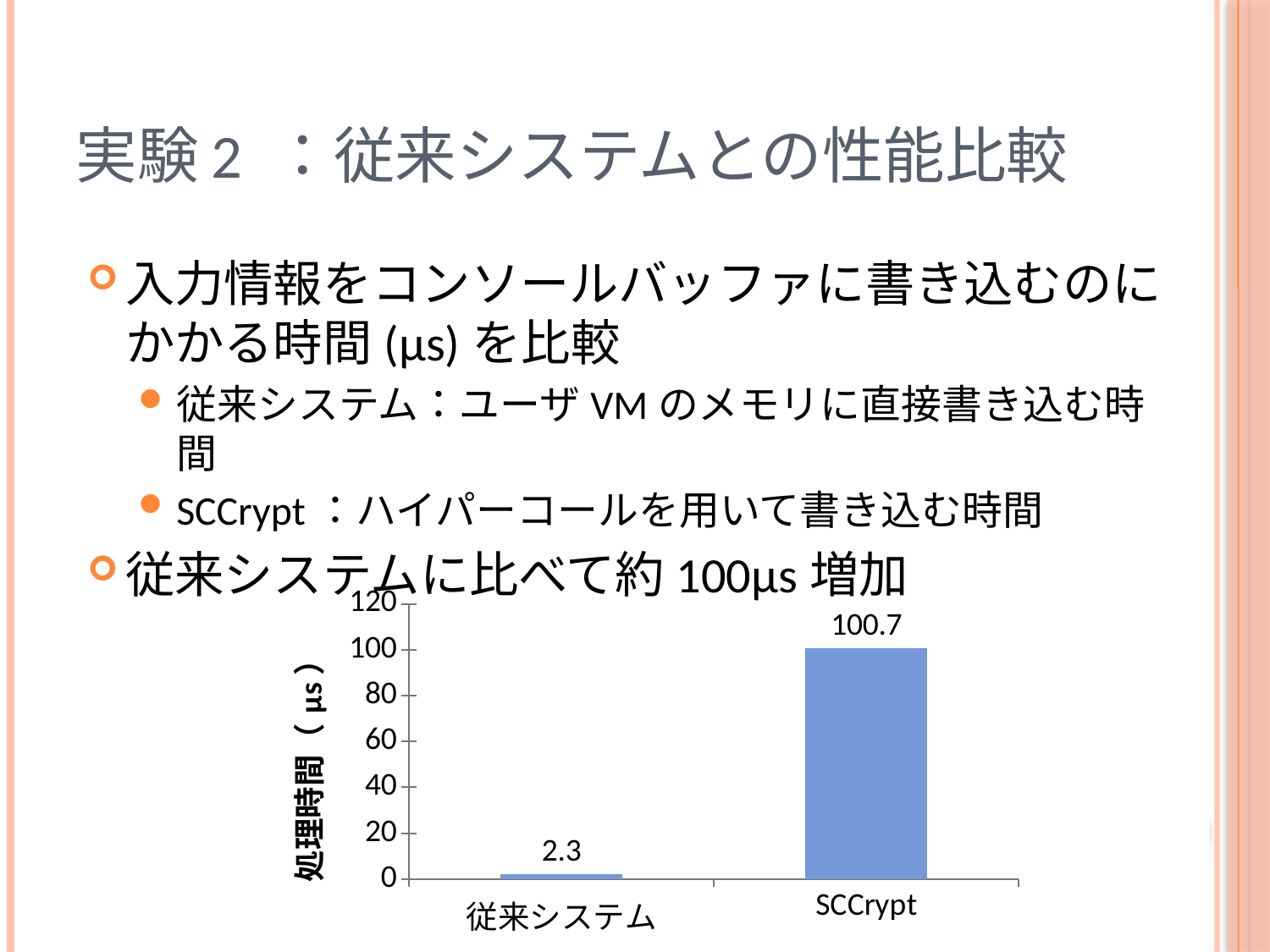

# 実験2 ：従来システムとの性能比較
入力情報をコンソールバッファに書き込むのにかかる時間(μs)を比較
従来システム：ユーザVMのメモリに直接書き込む時間
SCCrypt：ハイパーコールを用いて書き込む時間
従来システムに比べて約100μs増加

### Chart

| Category | 処理時間 |
|---|---|
| 従来システム | 2.3 |
| SCCrypt | 100.7 |